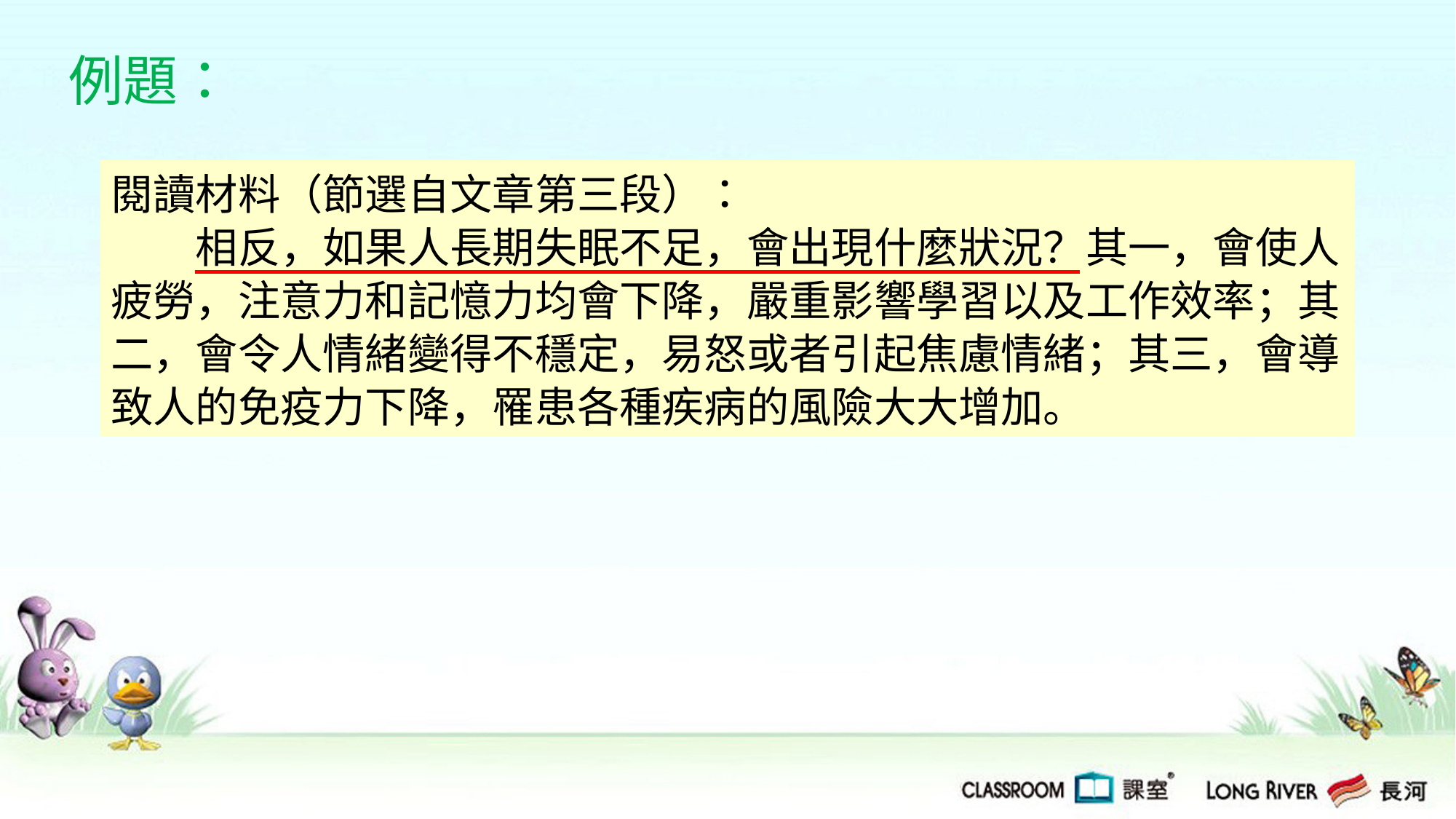

例題：
閱讀材料（節選自文章第三段）：
　　相反，如果人長期失眠不足，會出現什麼狀況？其一，會使人疲勞，注意力和記憶力均會下降，嚴重影響學習以及工作效率；其二，會令人情緒變得不穩定，易怒或者引起焦慮情緒；其三，會導致人的免疫力下降，罹患各種疾病的風險大大增加。